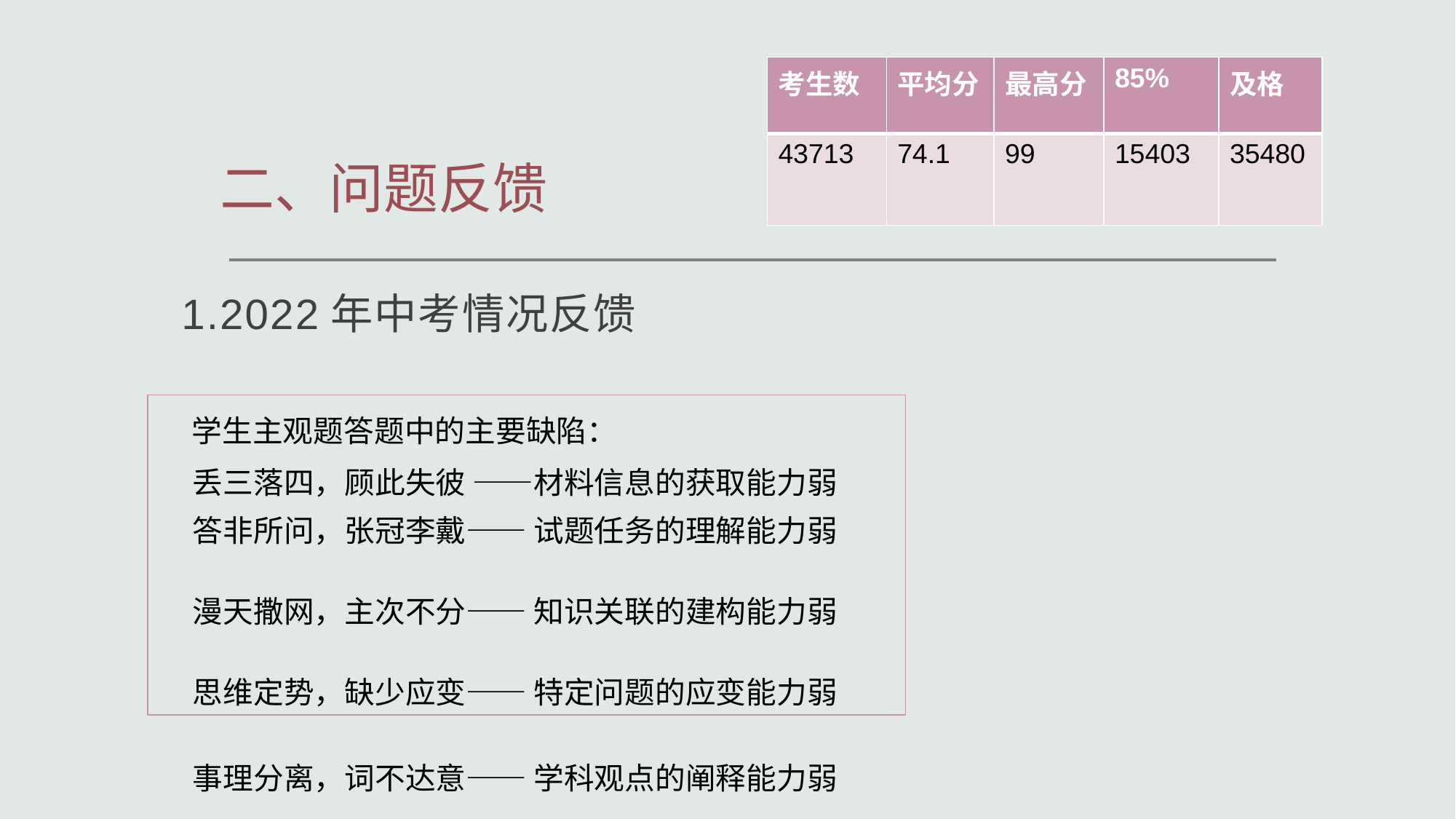

| 考生数 | 平均分 | 最高分 | 85% | 及格 |
| --- | --- | --- | --- | --- |
| 43713 | 74.1 | 99 | 15403 | 35480 |
二、问题反馈
1.2022年中考情况反馈

  学生主观题答题中的主要缺陷：
    丢三落四，顾此失彼 ——材料信息的获取能力弱
    答非所问，张冠李戴—— 试题任务的理解能力弱
    漫天撒网，主次不分—— 知识关联的建构能力弱
    思维定势，缺少应变—— 特定问题的应变能力弱
    事理分离，词不达意—— 学科观点的阐释能力弱